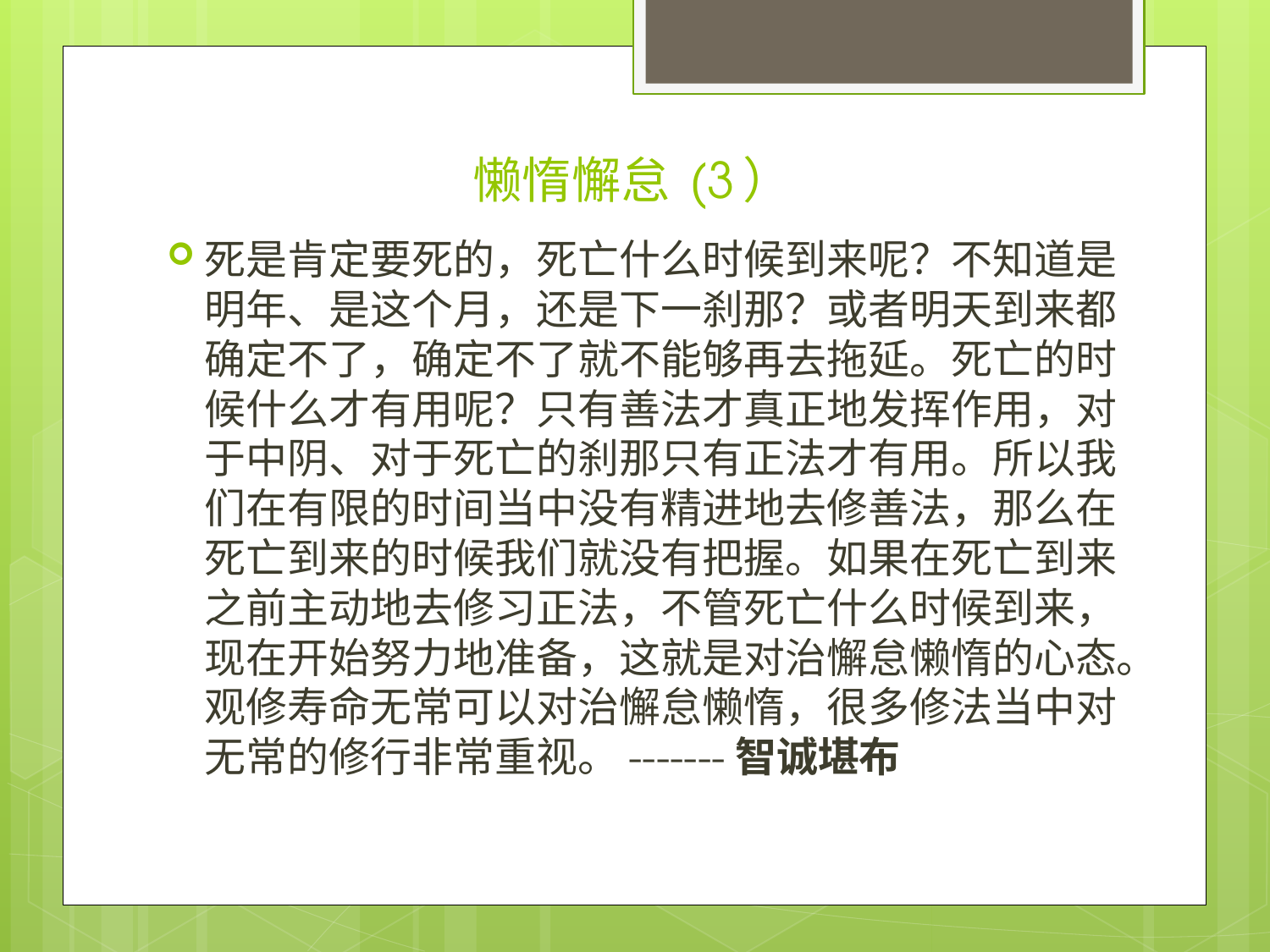

# 懒惰懈怠 (3）
死是肯定要死的，死亡什么时候到来呢？不知道是明年、是这个月，还是下一刹那？或者明天到来都确定不了，确定不了就不能够再去拖延。死亡的时候什么才有用呢？只有善法才真正地发挥作用，对于中阴、对于死亡的刹那只有正法才有用。所以我们在有限的时间当中没有精进地去修善法，那么在死亡到来的时候我们就没有把握。如果在死亡到来之前主动地去修习正法，不管死亡什么时候到来，现在开始努力地准备，这就是对治懈怠懒惰的心态。观修寿命无常可以对治懈怠懒惰，很多修法当中对无常的修行非常重视。-------智诚堪布